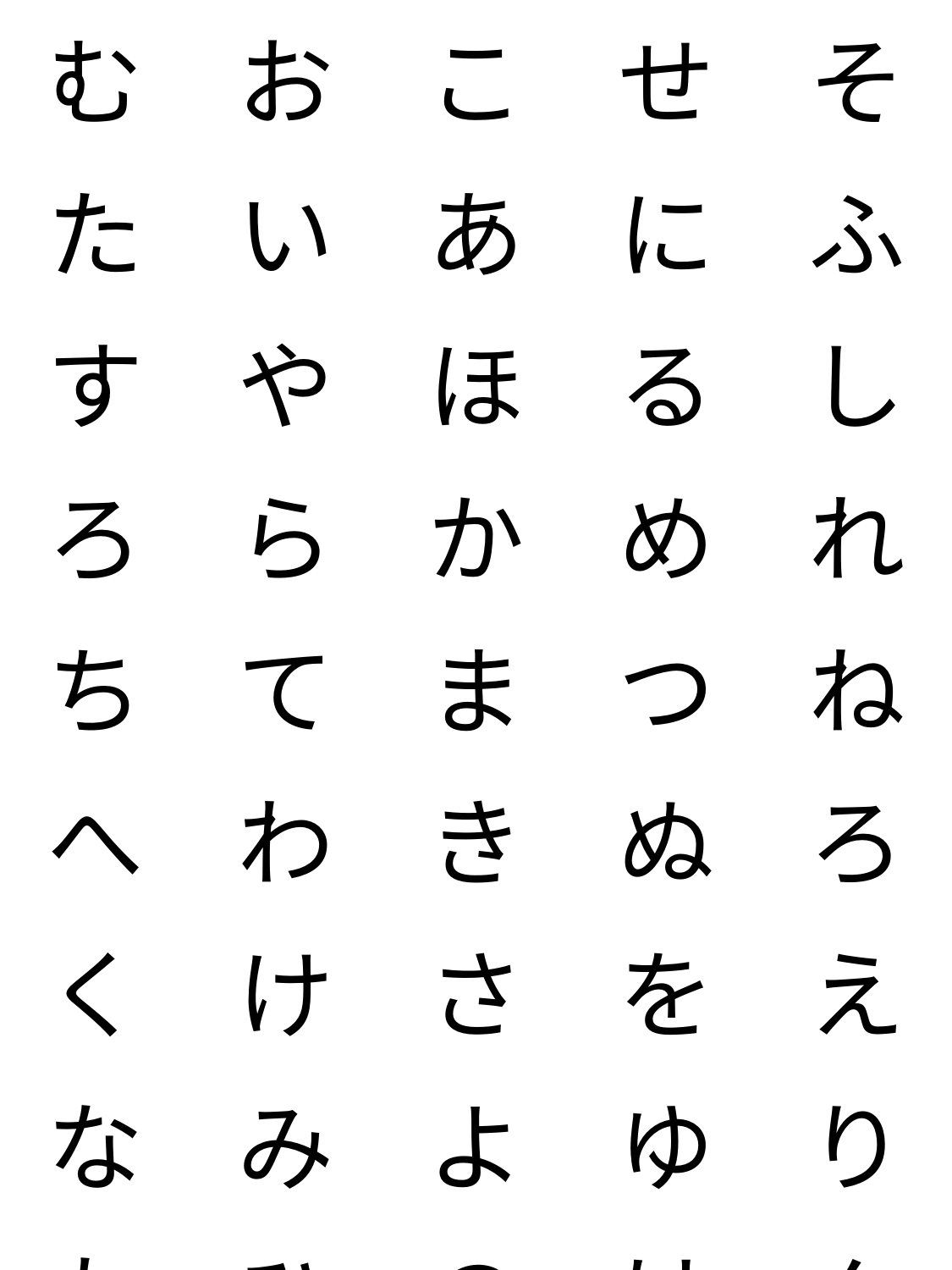

| む | お | こ | せ | そ |
| --- | --- | --- | --- | --- |
| た | い | あ | に | ふ |
| す | や | ほ | る | し |
| ろ | ら | か | め | れ |
| ち | て | ま | つ | ね |
| へ | わ | き | ぬ | ろ |
| く | け | さ | を | え |
| な | み | よ | ゆ | り |
| も | ひ | の | は | ん |